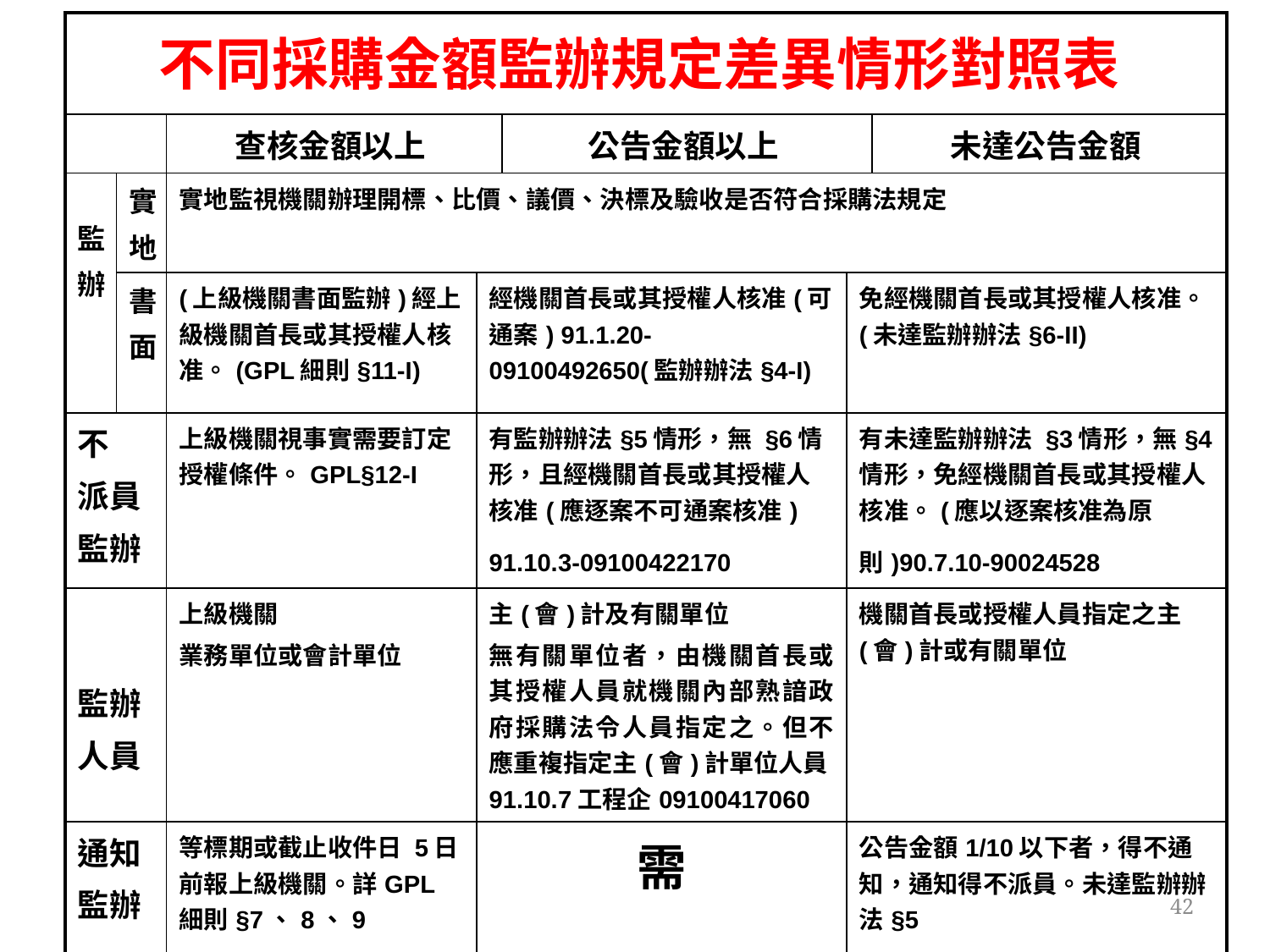

| 不同採購金額監辦規定差異情形對照表 |  |  |  |  |  |  |
| --- | --- | --- | --- | --- | --- | --- |
|  |  | 查核金額以上 |  | 公告金額以上 |  | 未達公告金額 |
| 監 辦 | 實 地 | 實地監視機關辦理開標、比價、議價、決標及驗收是否符合採購法規定 |  |  |  |  |
|  | 書 面 | (上級機關書面監辦)經上級機關首長或其授權人核准。(GPL細則§11-I) | 經機關首長或其授權人核准(可通案) 91.1.20-09100492650(監辦辦法§4-I) |  | 免經機關首長或其授權人核准。(未達監辦辦法§6-II) |  |
| 不 派員 監辦 |  | 上級機關視事實需要訂定授權條件。GPL§12-I | 有監辦辦法§5情形，無 §6情形，且經機關首長或其授權人核准(應逐案不可通案核准) 91.10.3-09100422170 |  | 有未達監辦辦法 §3情形，無§4情形，免經機關首長或其授權人核准。(應以逐案核准為原則)90.7.10-90024528 |  |
| 監辦 人員 |  | 上級機關 業務單位或會計單位 | 主(會)計及有關單位 無有關單位者，由機關首長或其授權人員就機關內部熟諳政府採購法令人員指定之。但不應重複指定主(會)計單位人員91.10.7工程企09100417060 |  | 機關首長或授權人員指定之主(會)計或有關單位 |  |
| 通知 監辦 |  | 等標期或截止收件日 5日前報上級機關。詳GPL細則§7、8、9 | 需 |  | 公告金額1/10以下者，得不通知，通知得不派員。未達監辦辦法§5 |  |
42